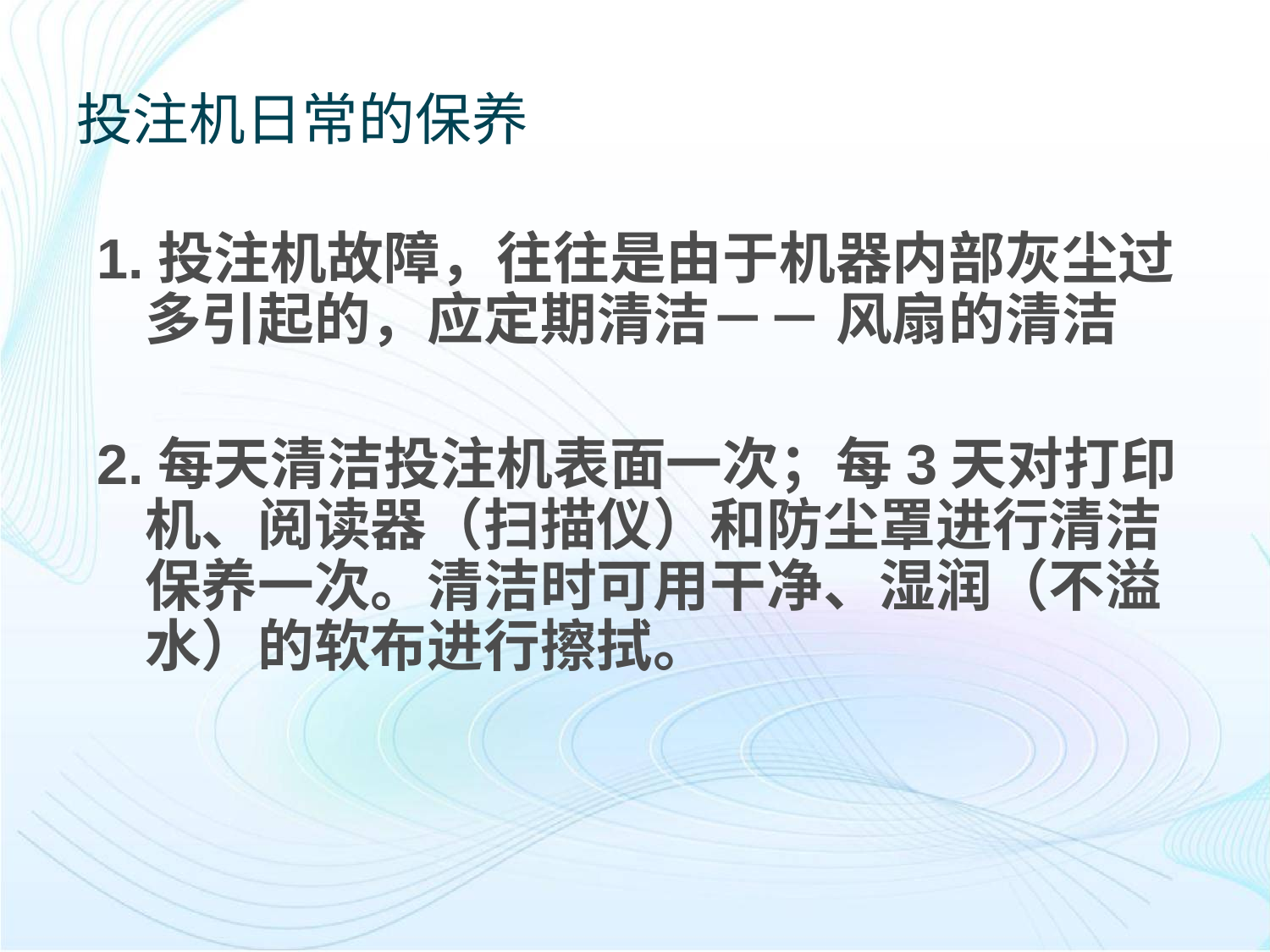

# 投注机日常的保养
1.投注机故障，往往是由于机器内部灰尘过多引起的，应定期清洁－－ 风扇的清洁

2.每天清洁投注机表面一次；每3天对打印机、阅读器（扫描仪）和防尘罩进行清洁保养一次。清洁时可用干净、湿润（不溢水）的软布进行擦拭。